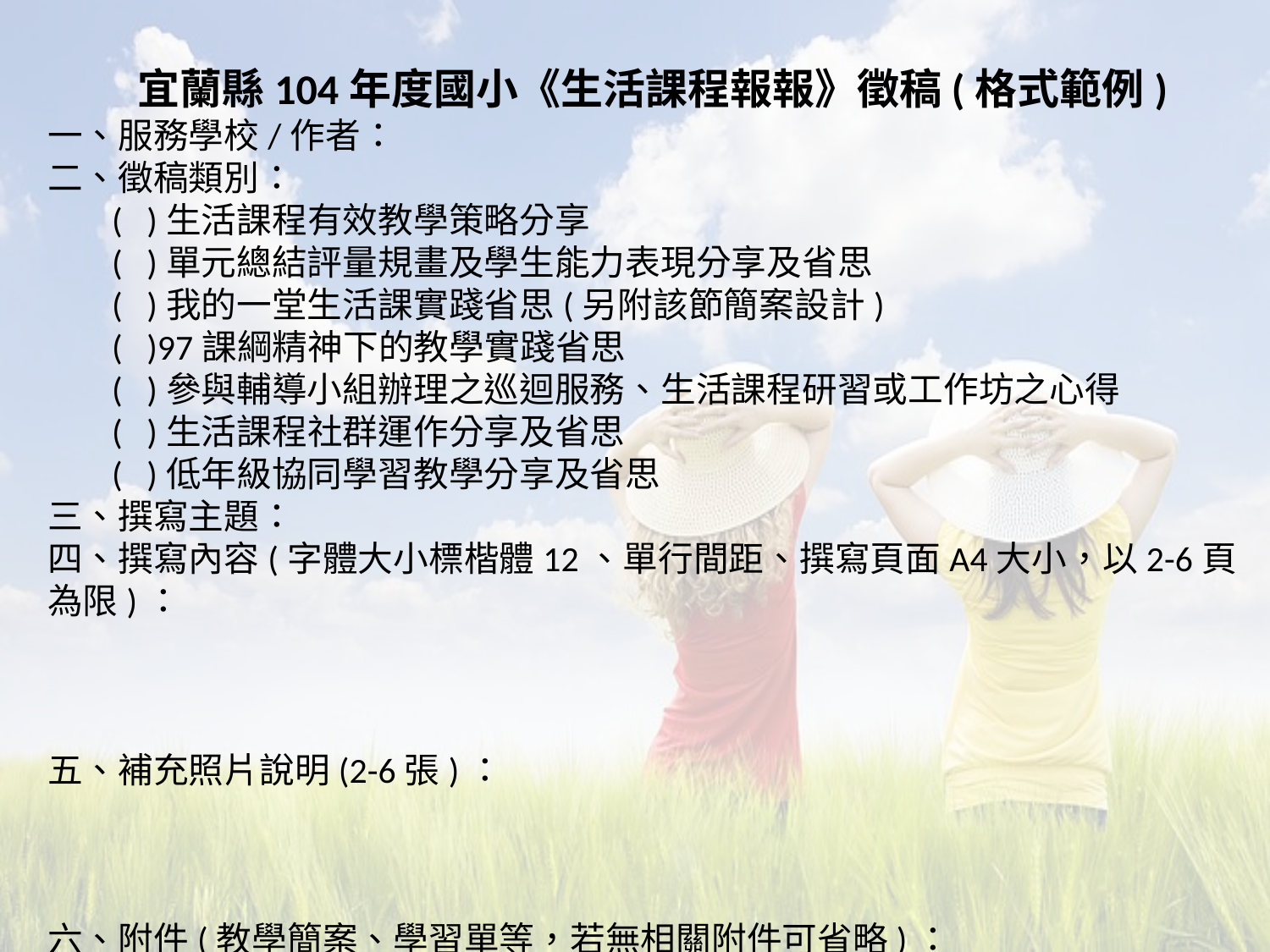

宜蘭縣104年度國小《生活課程報報》徵稿(格式範例)
一、服務學校/作者：
二、徵稿類別：
        (   )生活課程有效教學策略分享
        (   )單元總結評量規畫及學生能力表現分享及省思
        (   )我的一堂生活課實踐省思(另附該節簡案設計)
        (   )97課綱精神下的教學實踐省思
        (   )參與輔導小組辦理之巡迴服務、生活課程研習或工作坊之心得
        (   )生活課程社群運作分享及省思
        (   )低年級協同學習教學分享及省思
三、撰寫主題：
四、撰寫內容(字體大小標楷體12、單行間距、撰寫頁面A4大小，以2-6頁為限)：

五、補充照片說明(2-6張)：

六、附件(教學簡案、學習單等，若無相關附件可省略)：